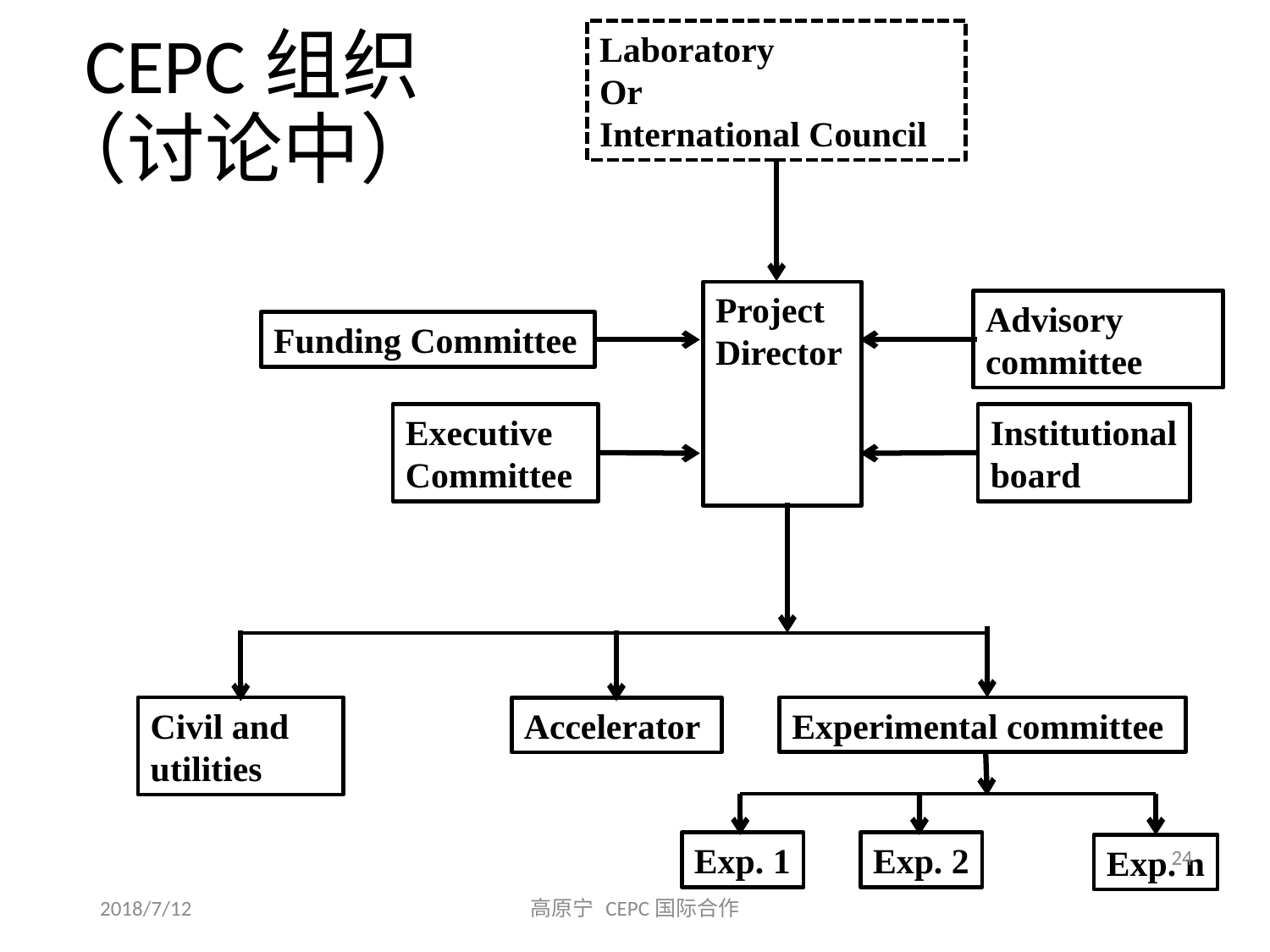

CEPC组织
（讨论中）
Laboratory
Or
International Council
Project Director

Advisory committee
Funding Committee
Executive Committee
Institutional
board
Experimental committee
Civil and utilities
Accelerator
24
Exp. 1
Exp. 2
Exp. n
2018/7/12
高原宁 CEPC国际合作